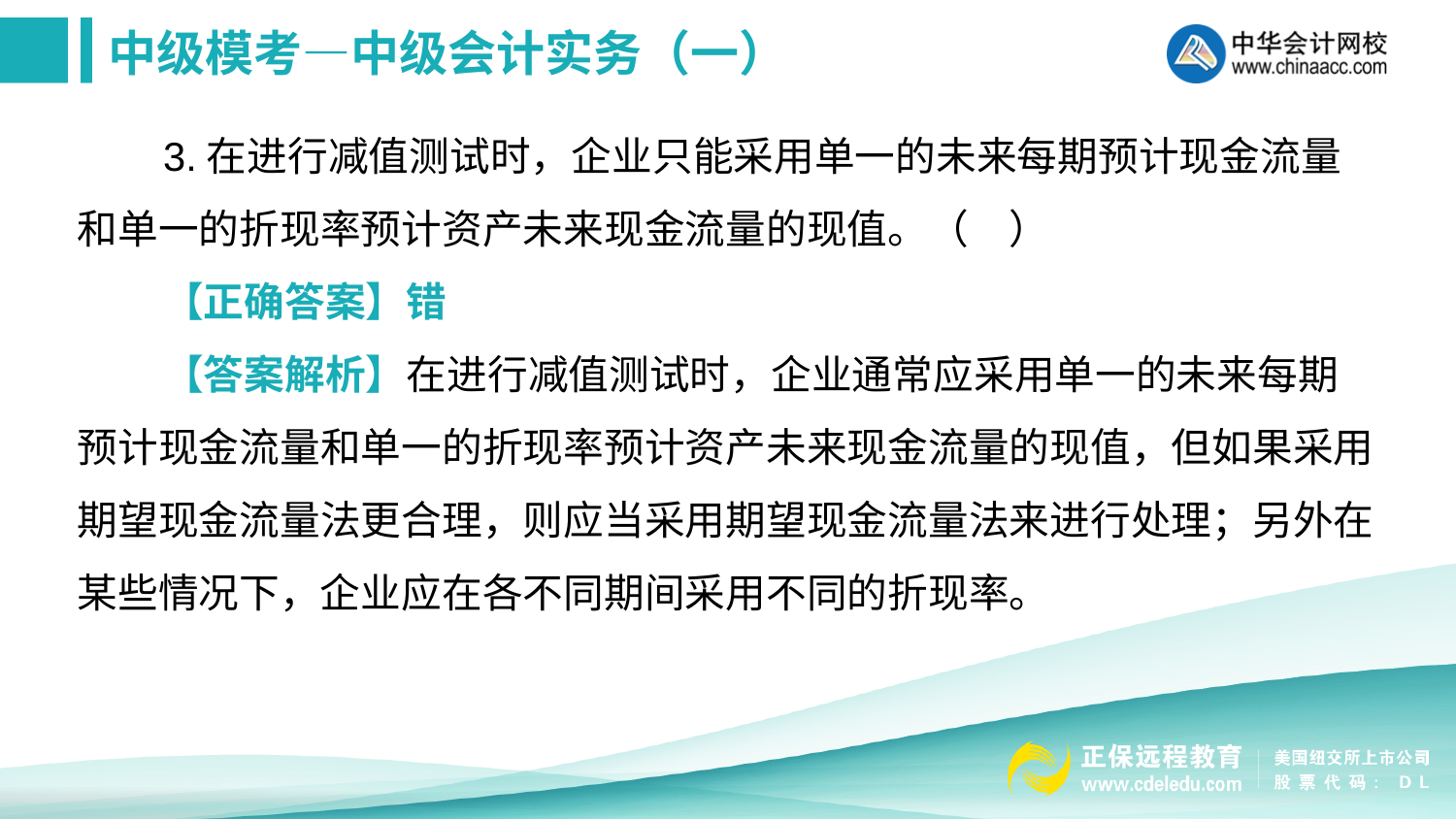

3.在进行减值测试时，企业只能采用单一的未来每期预计现金流量和单一的折现率预计资产未来现金流量的现值。（　）
【正确答案】错
【答案解析】在进行减值测试时，企业通常应采用单一的未来每期预计现金流量和单一的折现率预计资产未来现金流量的现值，但如果采用期望现金流量法更合理，则应当采用期望现金流量法来进行处理；另外在某些情况下，企业应在各不同期间采用不同的折现率。